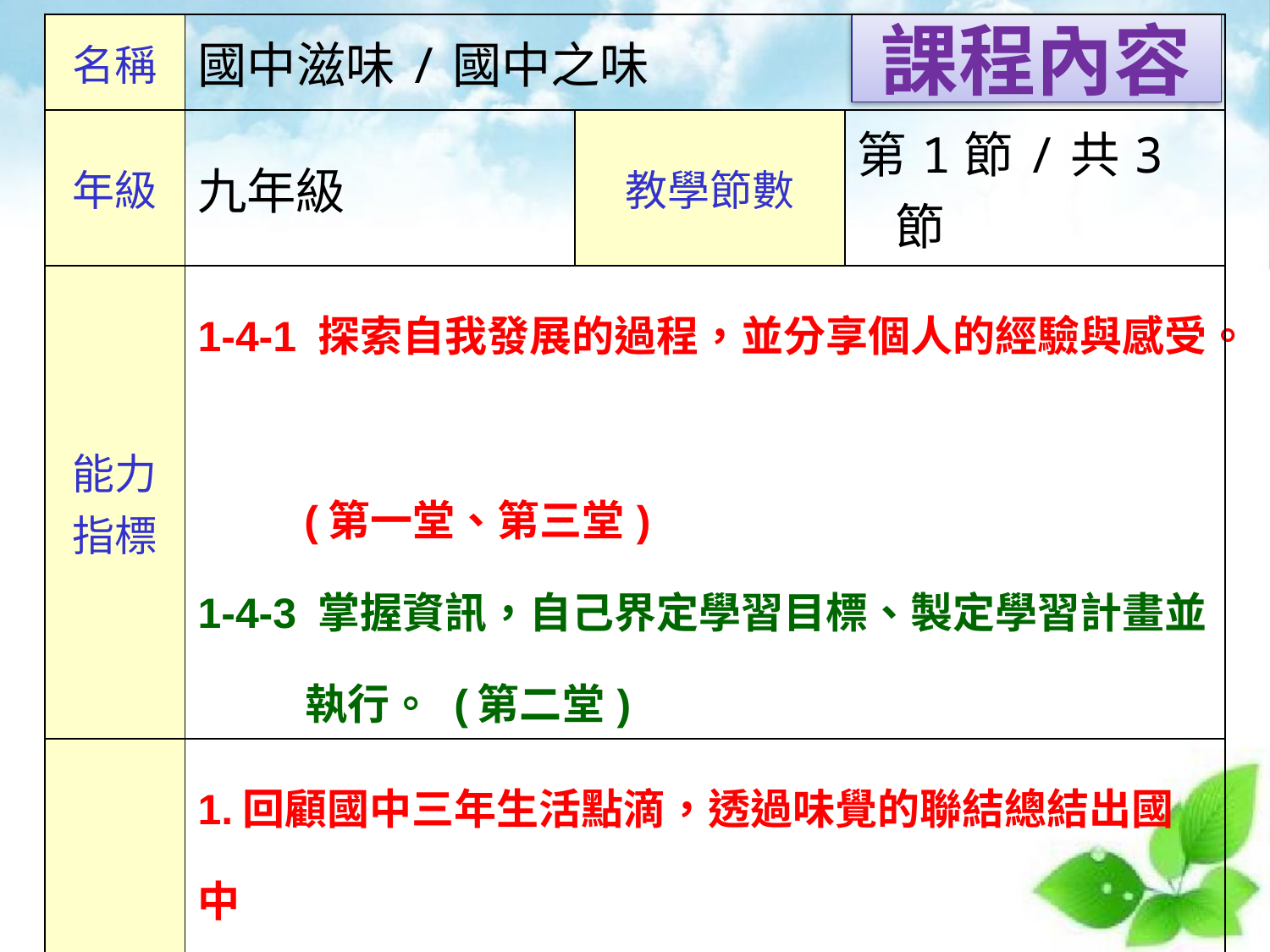

| 名稱 | 國中滋味/國中之味 |  |  |
| --- | --- | --- | --- |
| 年級 | 九年級 | 教學節數 | 第1節/共3節 |
| 能力 指標 | 1-4-1 探索自我發展的過程，並分享個人的經驗與感受。 (第一堂、第三堂) 1-4-3 掌握資訊，自己界定學習目標、製定學習計畫並 執行。 (第二堂) |  |  |
| 教學 目標 | 1.回顧國中三年生活點滴，透過味覺的聯結總結出國中 的滋味。 2.運用三年所學與資料的蒐集，嘗試設計與製作符合國 中滋味的菜餚並與他人分享。 |  |  |
| 活動 方式 | 高層次紙筆測驗、小組討論、實作 |  |  |
課程內容